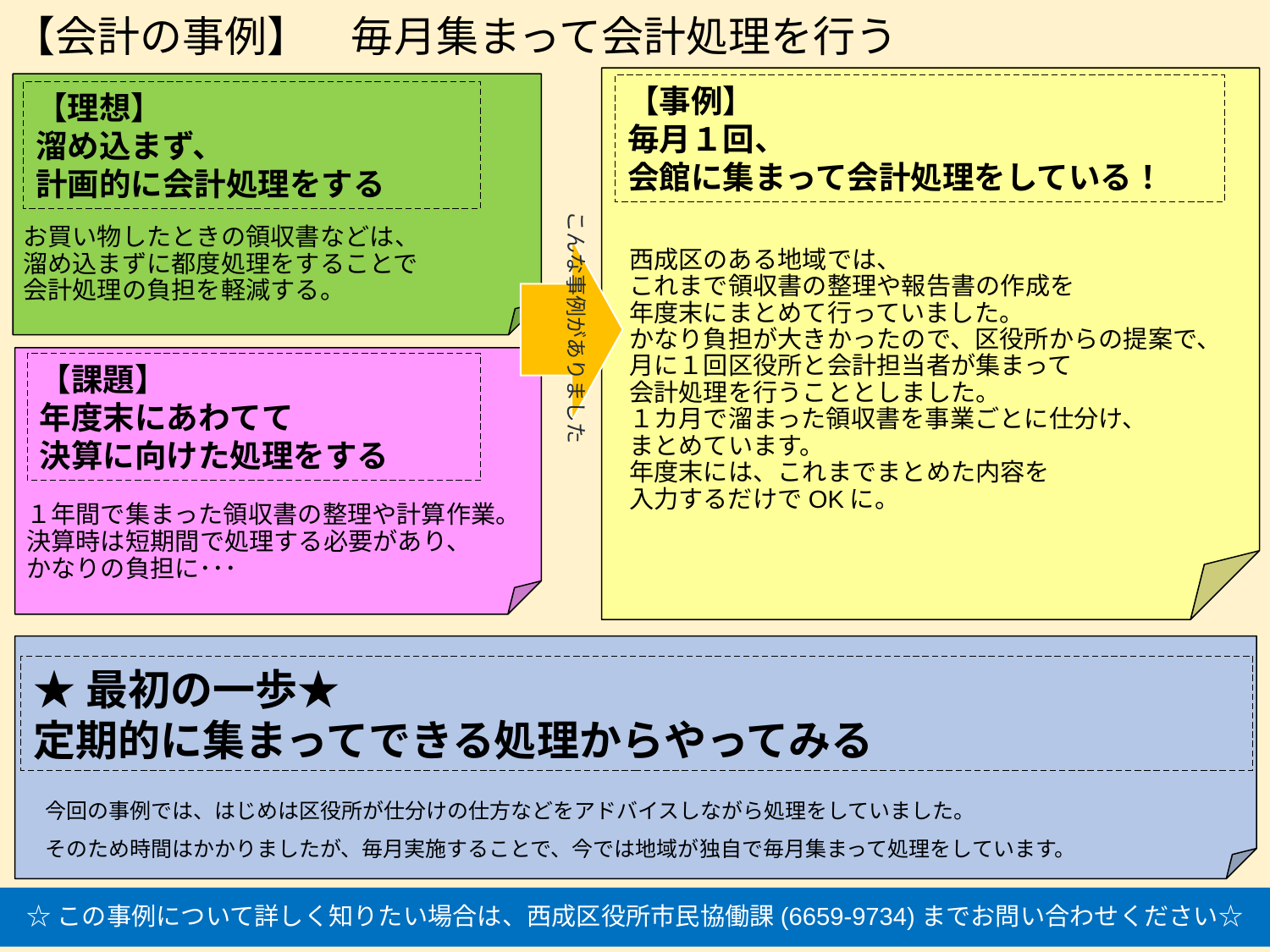

# 【会計の事例】　毎月集まって会計処理を行う

【事例】
毎月１回、
会館に集まって会計処理をしている！
【理想】
溜め込まず、
計画的に会計処理をする
こんな事例がありました
西成区のある地域では、
これまで領収書の整理や報告書の作成を
年度末にまとめて行っていました。
かなり負担が大きかったので、区役所からの提案で、
月に１回区役所と会計担当者が集まって
会計処理を行うこととしました。
１カ月で溜まった領収書を事業ごとに仕分け、
まとめています。
年度末には、これまでまとめた内容を
入力するだけでOKに。
お買い物したときの領収書などは、
溜め込まずに都度処理をすることで
会計処理の負担を軽減する。

【課題】
年度末にあわてて
決算に向けた処理をする
１年間で集まった領収書の整理や計算作業。
決算時は短期間で処理する必要があり、
かなりの負担に･･･

★最初の一歩★
定期的に集まってできる処理からやってみる
今回の事例では、はじめは区役所が仕分けの仕方などをアドバイスしながら処理をしていました。
そのため時間はかかりましたが、毎月実施することで、今では地域が独自で毎月集まって処理をしています。
☆この事例について詳しく知りたい場合は、西成区役所市民協働課(6659-9734)までお問い合わせください☆